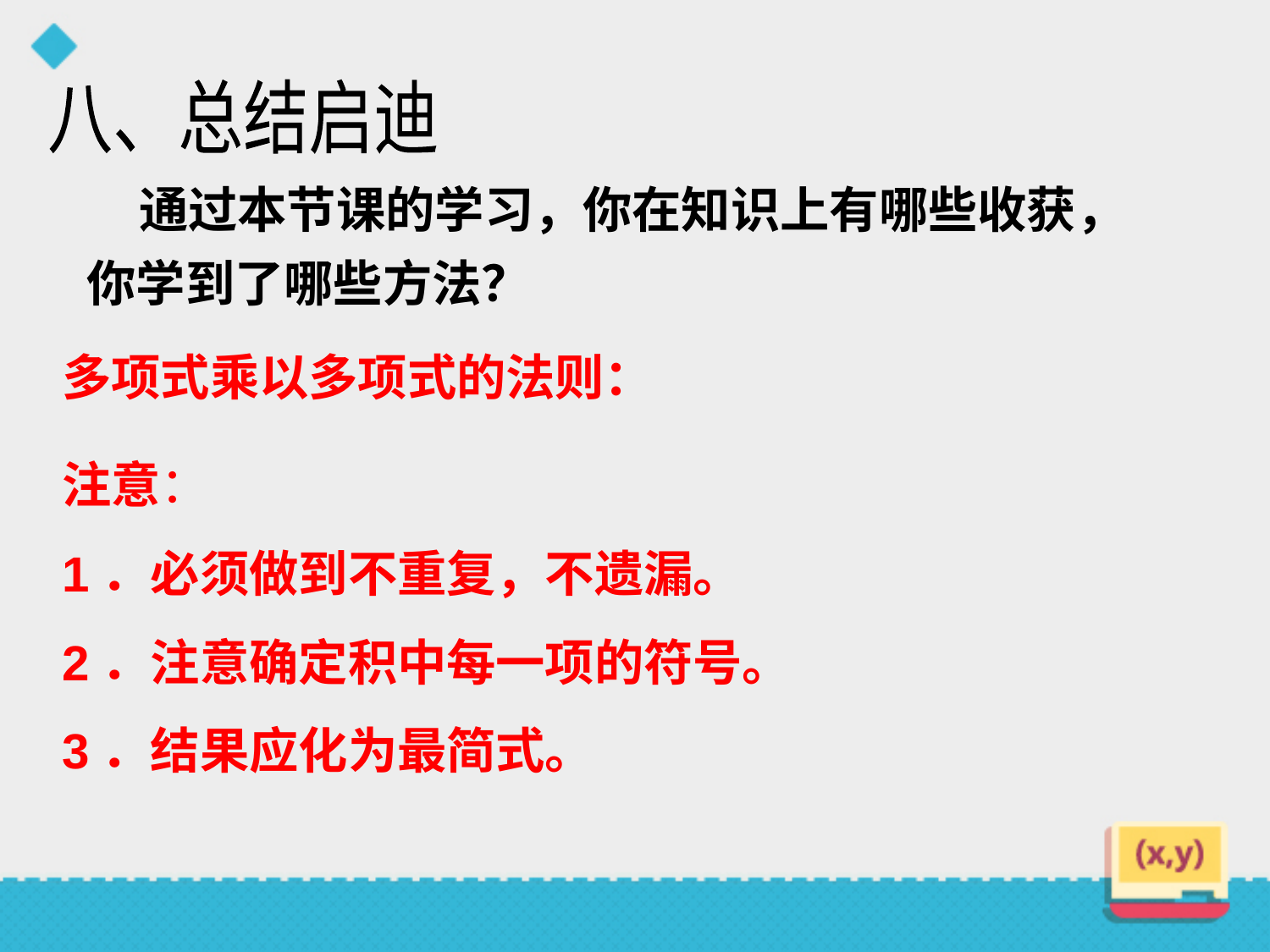

八、总结启迪
   通过本节课的学习，你在知识上有哪些收获，
你学到了哪些方法？
多项式乘以多项式的法则：

注意：
1．必须做到不重复，不遗漏。
2．注意确定积中每一项的符号。
3．结果应化为最简式。